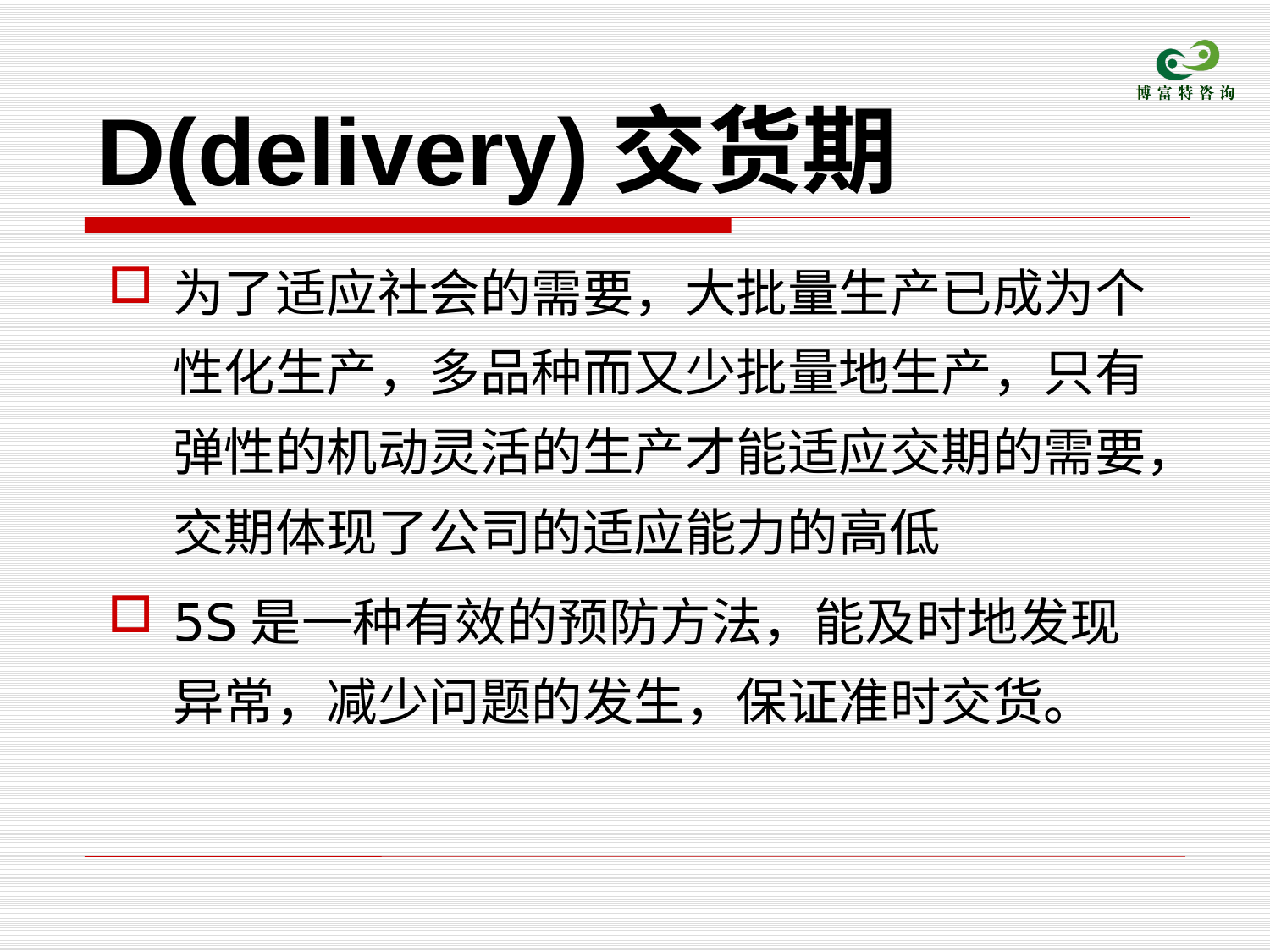

D(delivery)交货期
为了适应社会的需要，大批量生产已成为个性化生产，多品种而又少批量地生产，只有弹性的机动灵活的生产才能适应交期的需要，交期体现了公司的适应能力的高低
5S是一种有效的预防方法，能及时地发现异常，减少问题的发生，保证准时交货。
25